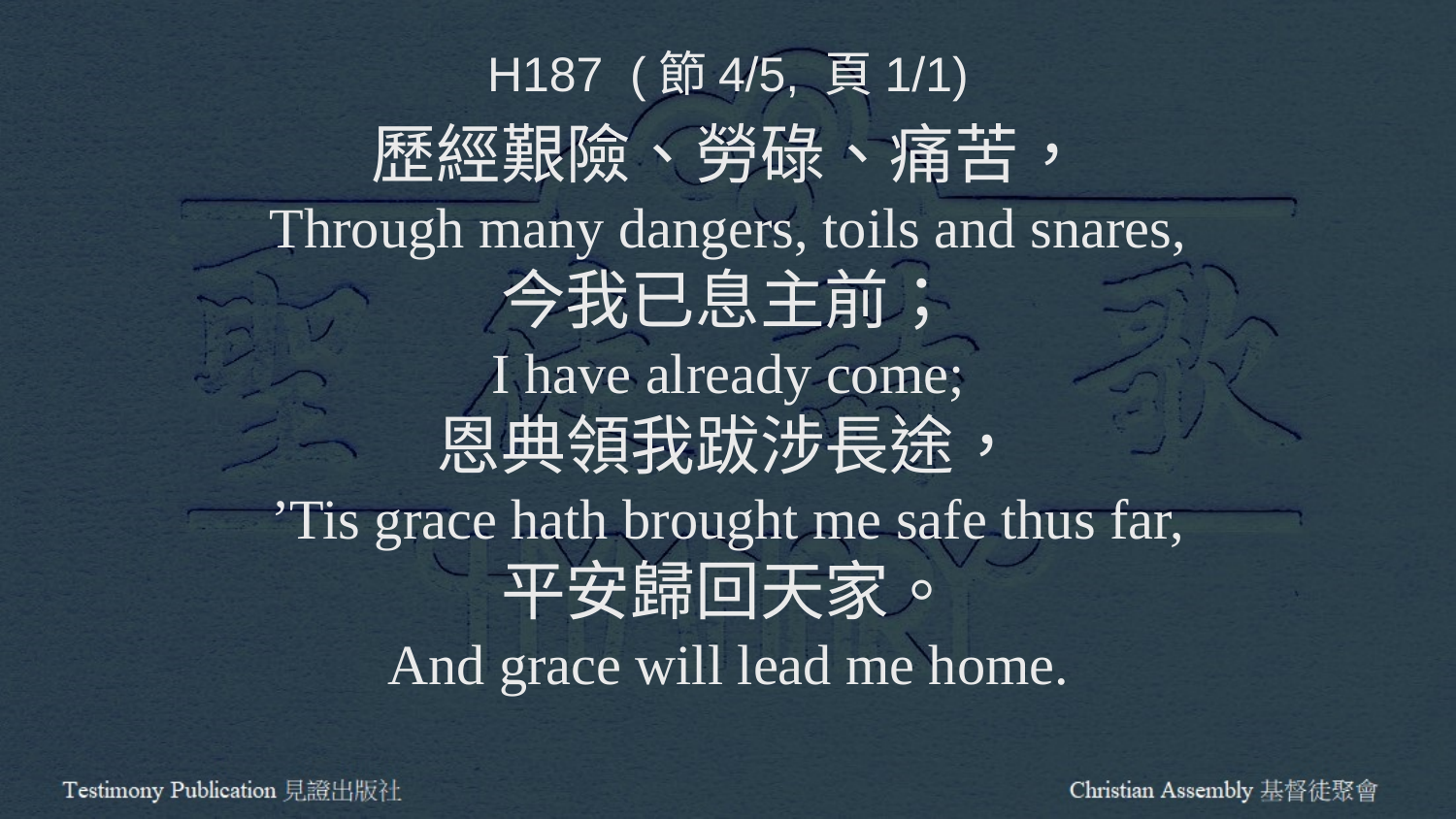

H187  (節4/5, 頁1/1)
歷經艱險、勞碌、痛苦，
Through many dangers, toils and snares,
今我已息主前；
I have already come;
恩典領我跋涉長途，
’Tis grace hath brought me safe thus far,
平安歸回天家。
And grace will lead me home.